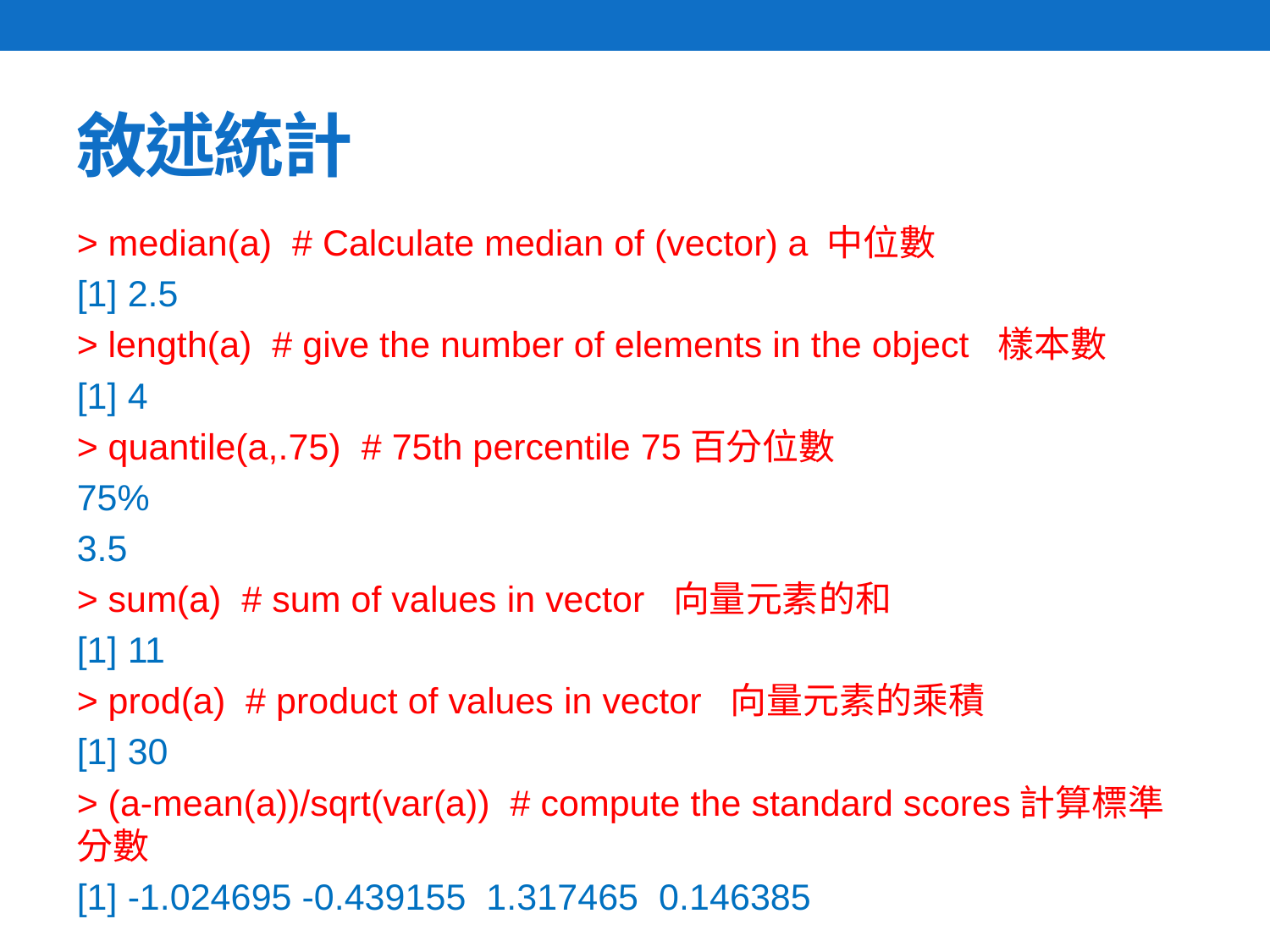

# 敘述統計
> median(a)  # Calculate median of (vector) a 中位數
[1] 2.5
> length(a)  # give the number of elements in the object  樣本數
[1] 4
> quantile(a,.75)  # 75th percentile 75百分位數
75%
3.5
> sum(a)  # sum of values in vector  向量元素的和
[1] 11
> prod(a)  # product of values in vector  向量元素的乘積
[1] 30
> (a-mean(a))/sqrt(var(a))  # compute the standard scores計算標準分數
[1] -1.024695 -0.439155  1.317465  0.146385